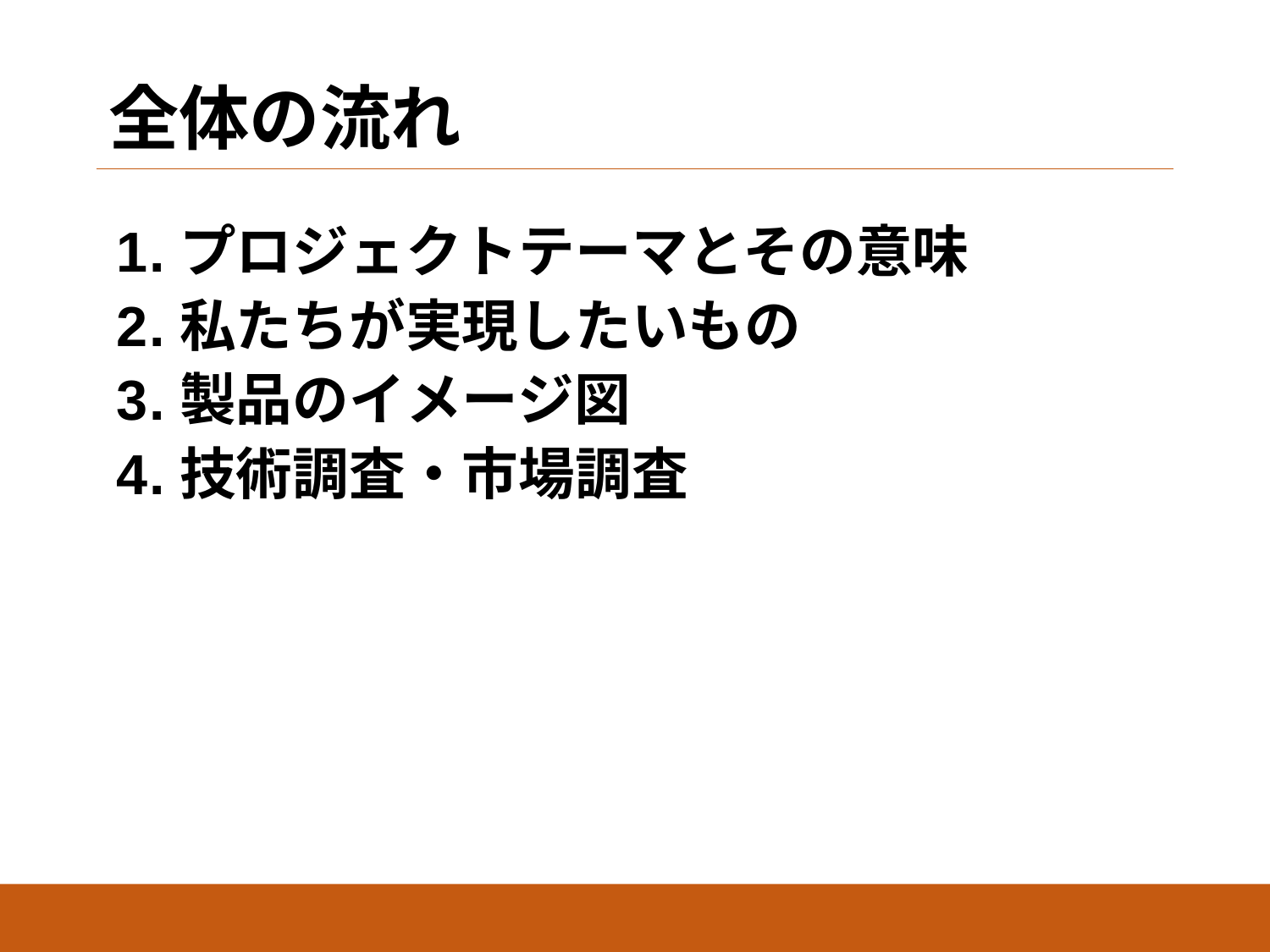

全体の流れ
プロジェクトテーマとその意味
私たちが実現したいもの
製品のイメージ図
技術調査・市場調査